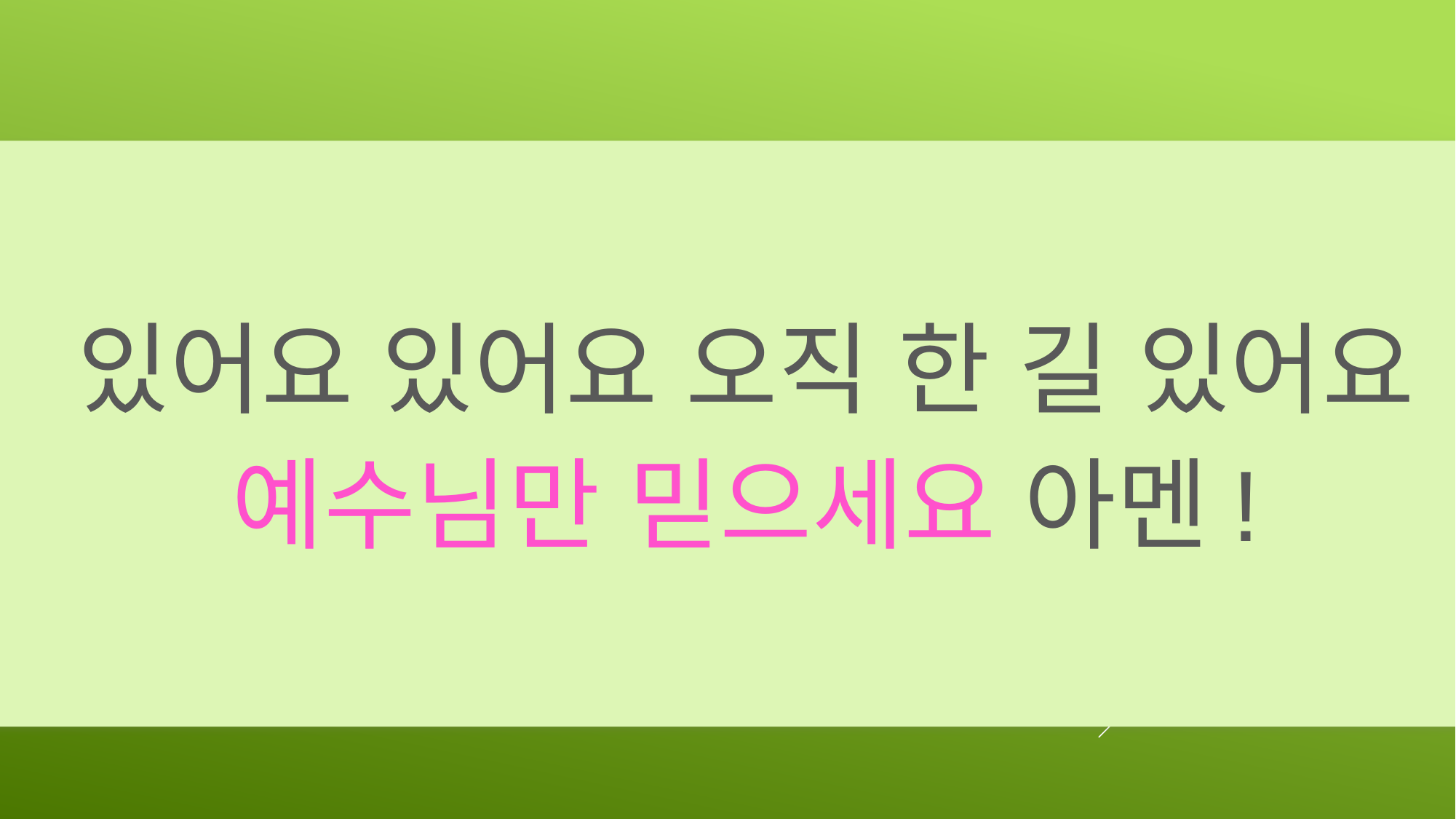

있어요 있어요 오직 한 길 있어요
예수님만 믿으세요 아멘!